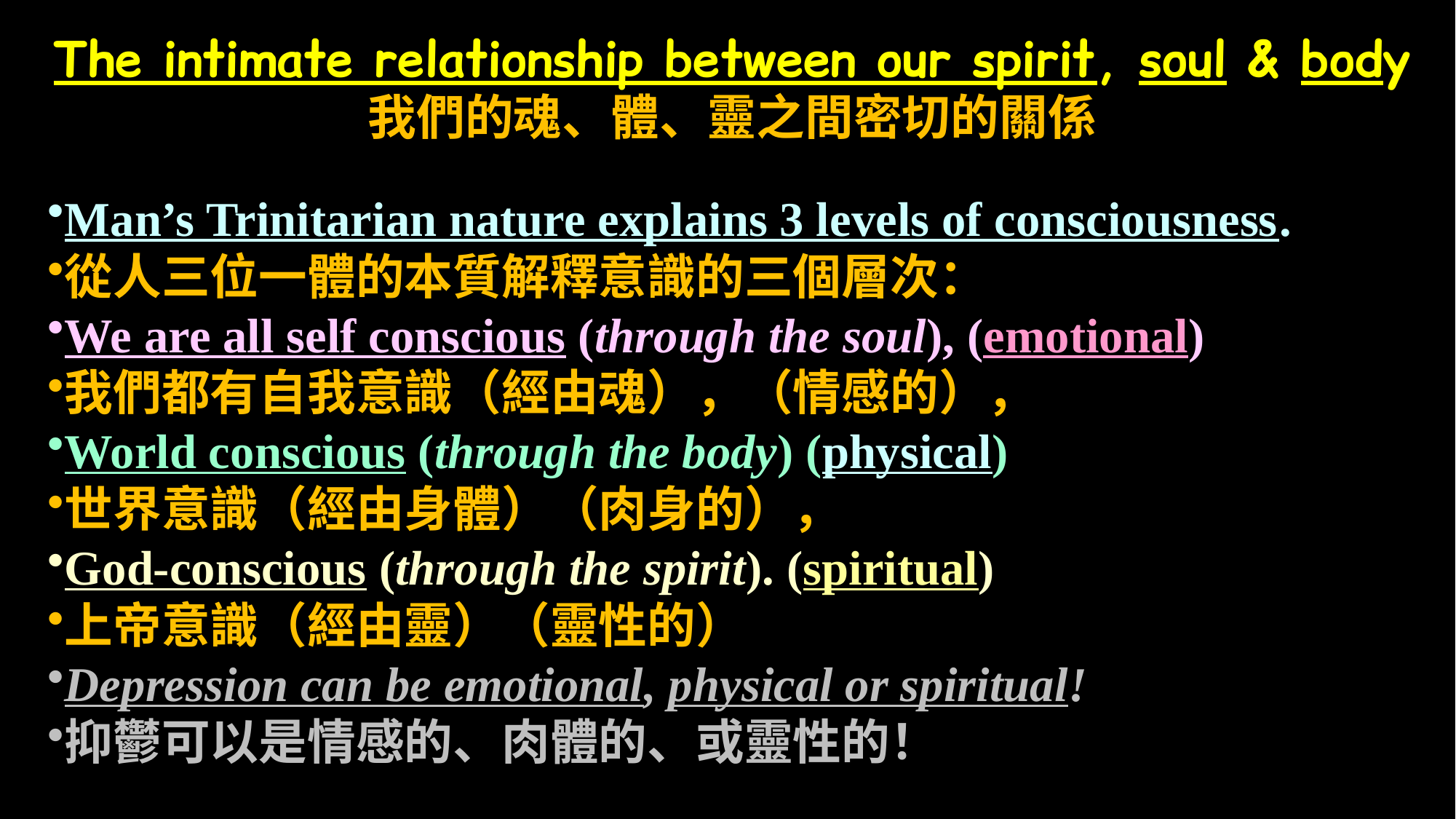

# The intimate relationship between our spirit, soul & body 我們的魂、體、靈之間密切的關係
Man’s Trinitarian nature explains 3 levels of consciousness.
從人三位一體的本質解釋意識的三個層次：
We are all self conscious (through the soul), (emotional)
我們都有自我意識（經由魂），（情感的），
World conscious (through the body) (physical)
世界意識（經由身體）（肉身的），
God-conscious (through the spirit). (spiritual)
上帝意識（經由靈）（靈性的）
Depression can be emotional, physical or spiritual!
抑鬱可以是情感的、肉體的、或靈性的！